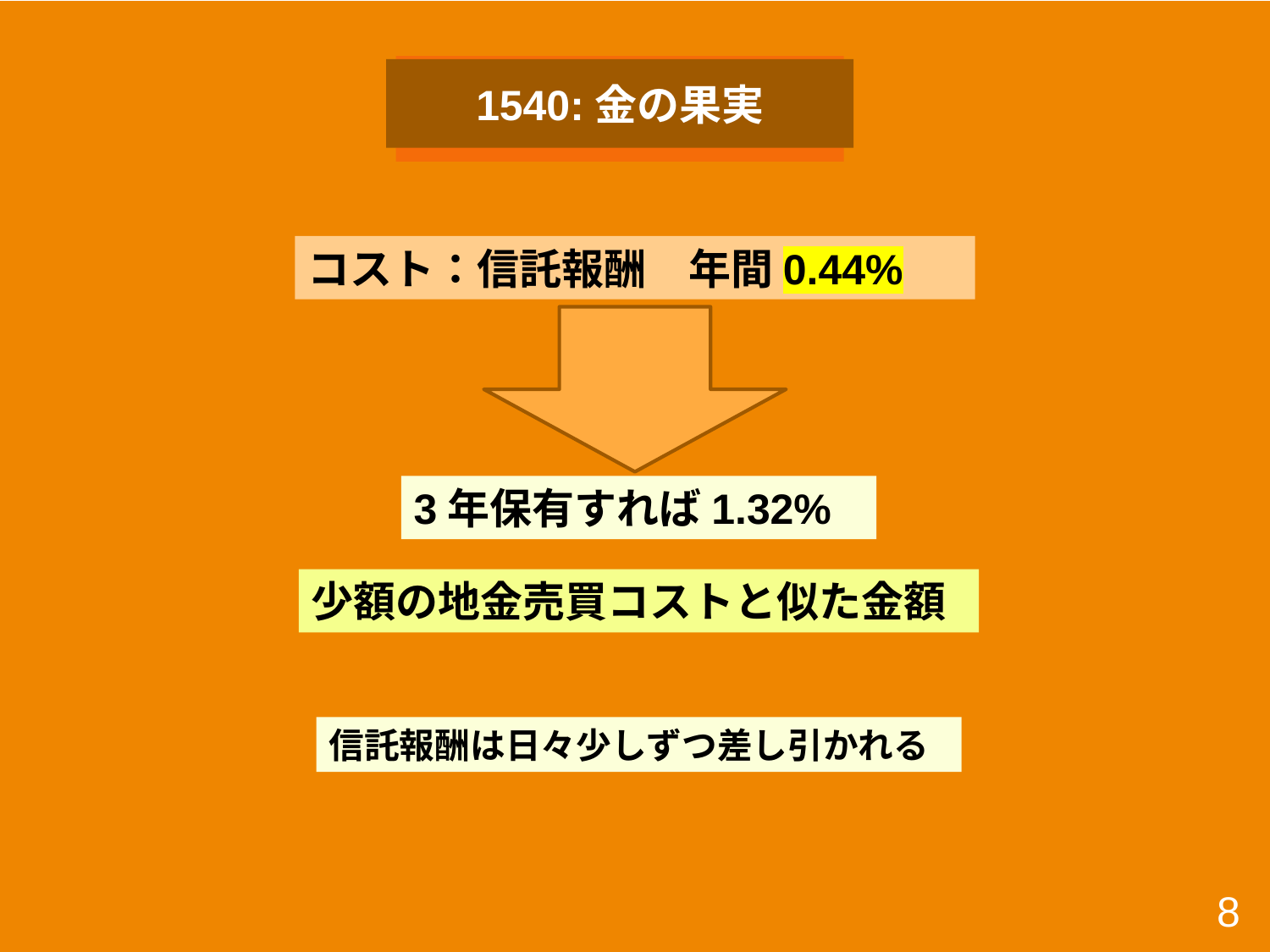

1540:金の果実
コスト：信託報酬　年間0.44%

3年保有すれば1.32%
少額の地金売買コストと似た金額
信託報酬は日々少しずつ差し引かれる
8